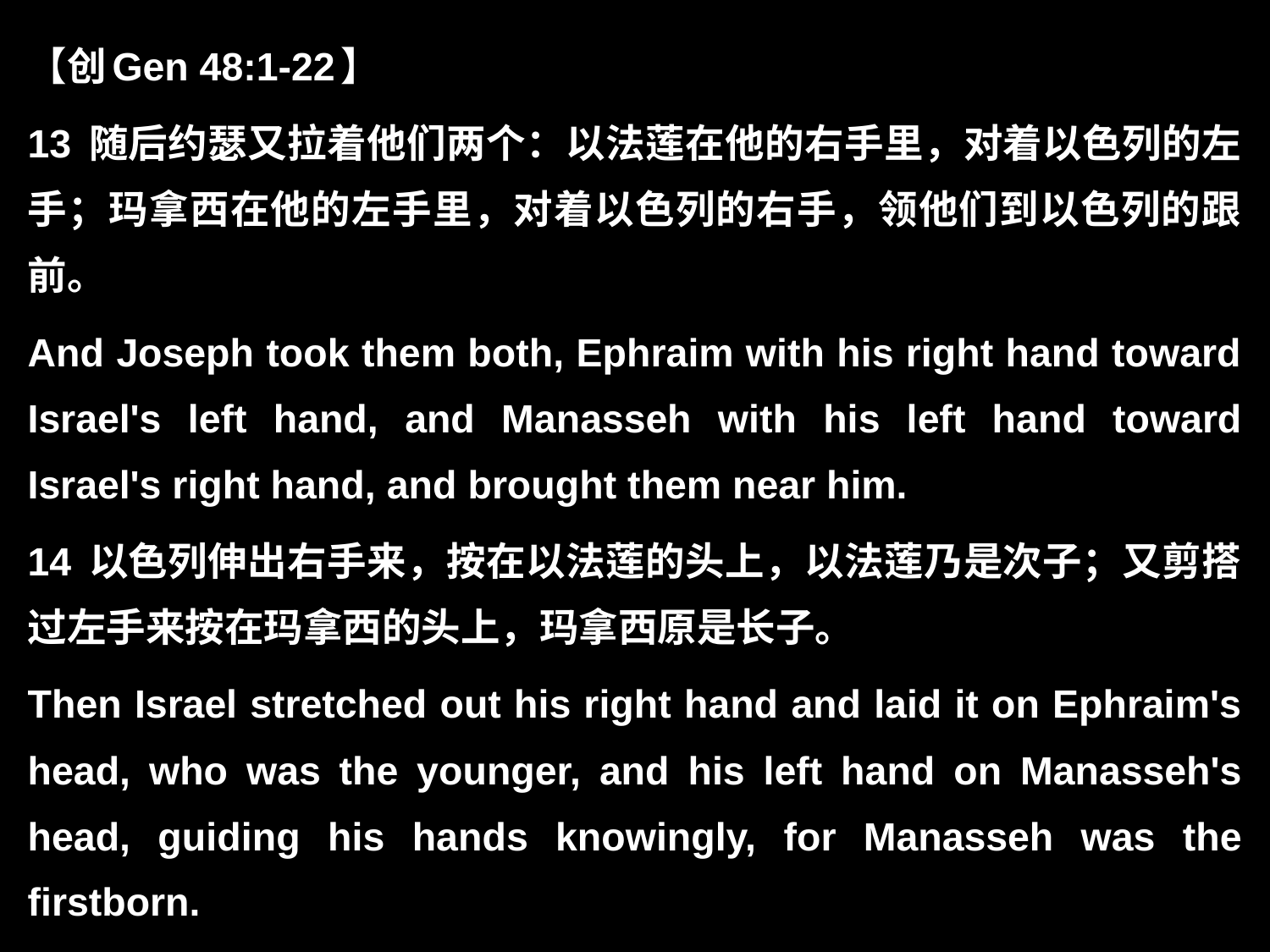

【创Gen 48:1-22】
13 随后约瑟又拉着他们两个：以法莲在他的右手里，对着以色列的左手；玛拿西在他的左手里，对着以色列的右手，领他们到以色列的跟前。
And Joseph took them both, Ephraim with his right hand toward Israel's left hand, and Manasseh with his left hand toward Israel's right hand, and brought them near him.
14 以色列伸出右手来，按在以法莲的头上，以法莲乃是次子；又剪搭过左手来按在玛拿西的头上，玛拿西原是长子。
Then Israel stretched out his right hand and laid it on Ephraim's head, who was the younger, and his left hand on Manasseh's head, guiding his hands knowingly, for Manasseh was the firstborn.